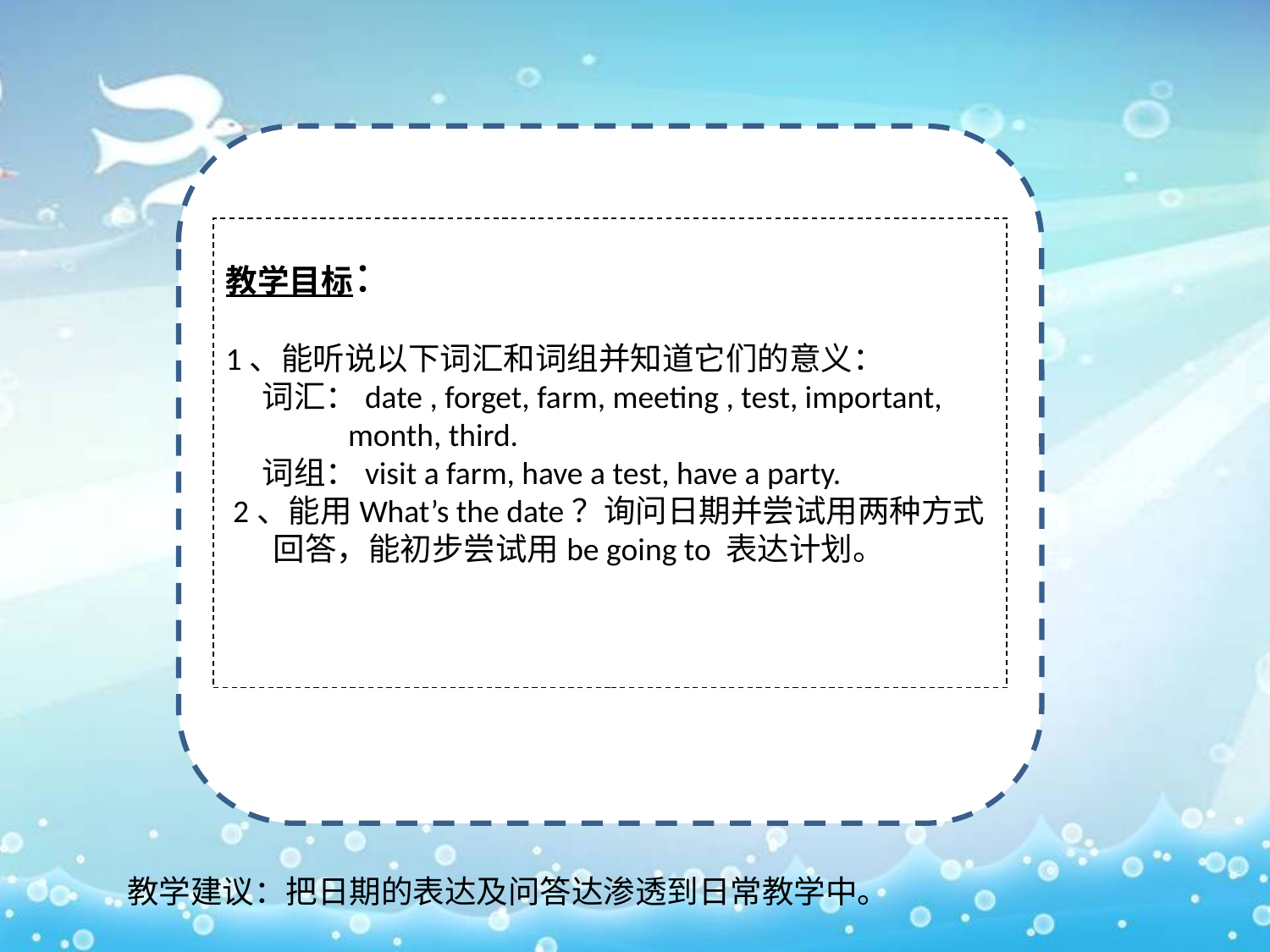

教学目标：

1、能听说以下词汇和词组并知道它们的意义：
    词汇：date , forget, farm, meeting , test, important,
                 month, third.
    词组：visit a farm, have a test, have a party.
 2、能用What’s the date？询问日期并尝试用两种方式回答，能初步尝试用be going to 表达计划。

教学建议：把日期的表达及问答达渗透到日常教学中。